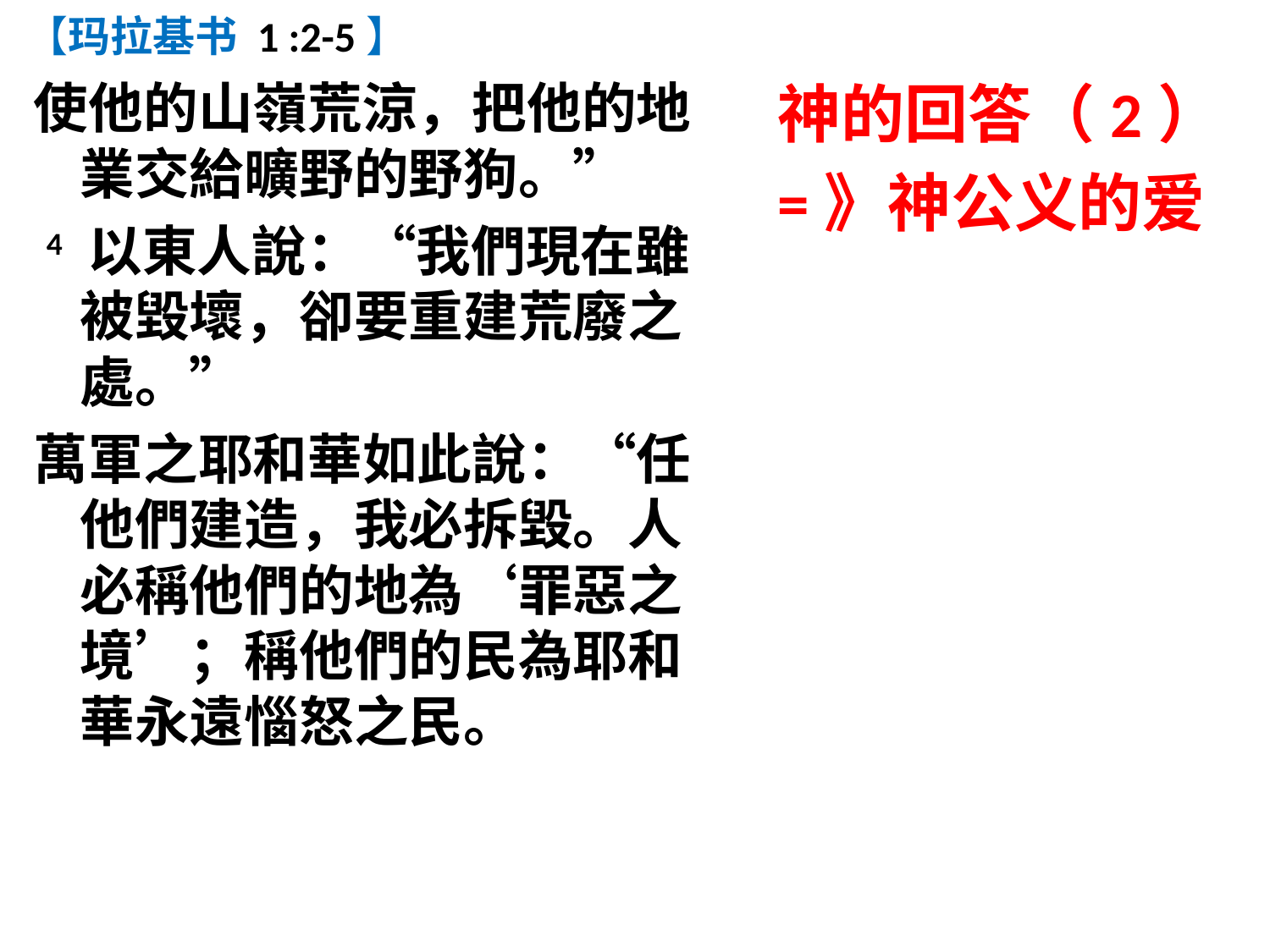

【玛拉基书 1 :2-5】
使他的山嶺荒涼，把他的地業交給曠野的野狗。”
 4 以東人說：“我們現在雖被毀壞，卻要重建荒廢之處。”
萬軍之耶和華如此說：“任他們建造，我必拆毀。人必稱他們的地為‘罪惡之境’；稱他們的民為耶和華永遠惱怒之民。

神的回答（2）
=》神公义的爱